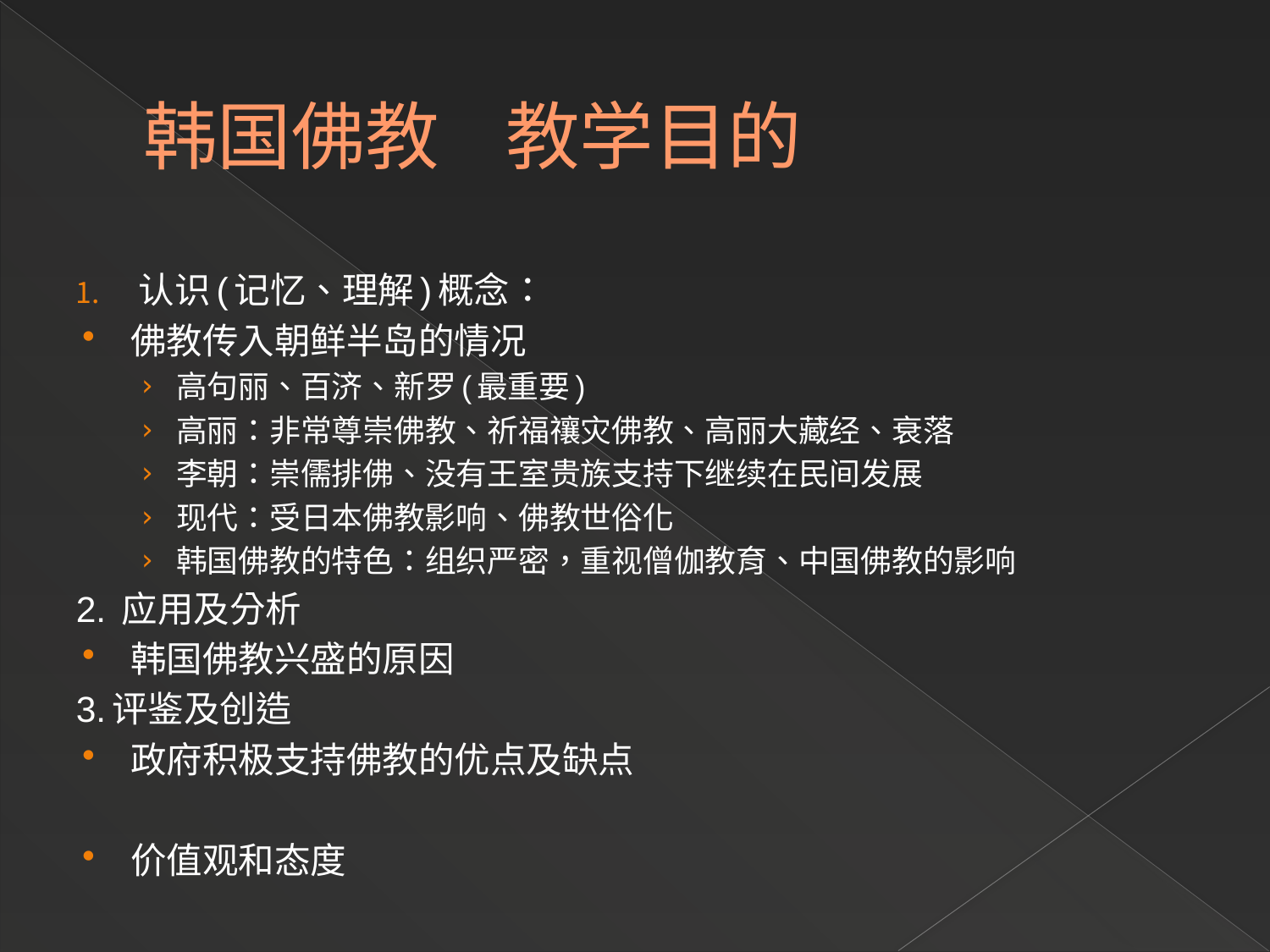

# 韩国佛教    教学目的
认识(记忆、理解)概念：
佛教传入朝鲜半岛的情况
高句丽、百济、新罗(最重要)
高丽：非常尊崇佛教、祈福禳灾佛教、高丽大藏经、衰落
李朝：崇儒排佛、没有王室贵族支持下继续在民间发展
现代：受日本佛教影响、佛教世俗化
韩国佛教的特色：组织严密，重视僧伽教育、中国佛教的影响
2. 应用及分析
韩国佛教兴盛的原因
3.评鉴及创造
政府积极支持佛教的优点及缺点

价值观和态度